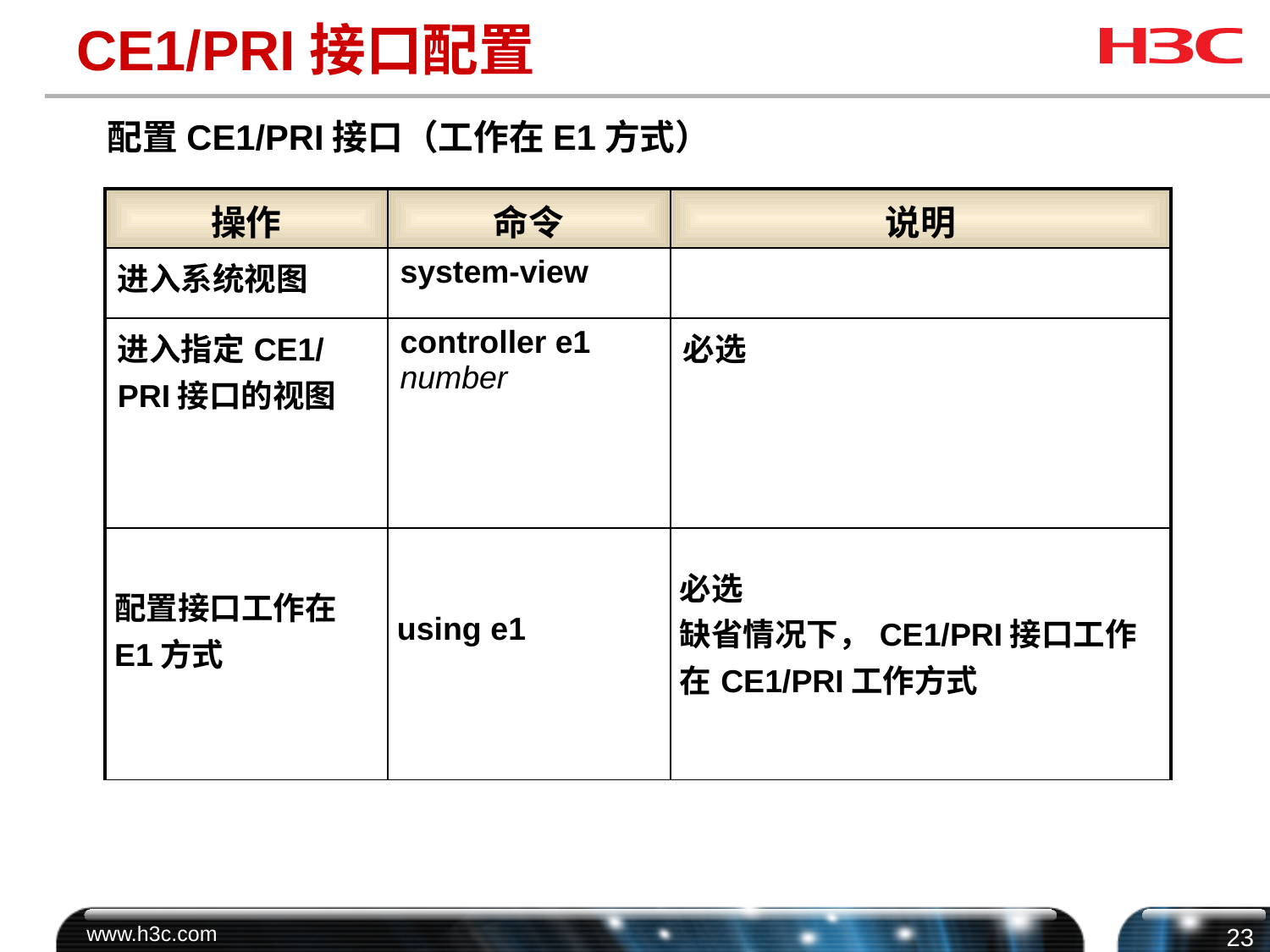

# CE1/PRI接口配置
配置CE1/PRI接口（工作在E1方式）

| 操作 | 命令 | 说明 |
| --- | --- | --- |
| 进入系统视图 | system-view |  |
| 进入指定CE1/PRI接口的视图 | controller e1 number | 必选 |
| 配置接口工作在E1方式 | using e1 | 必选 缺省情况下，CE1/PRI接口工作在CE1/PRI工作方式 |